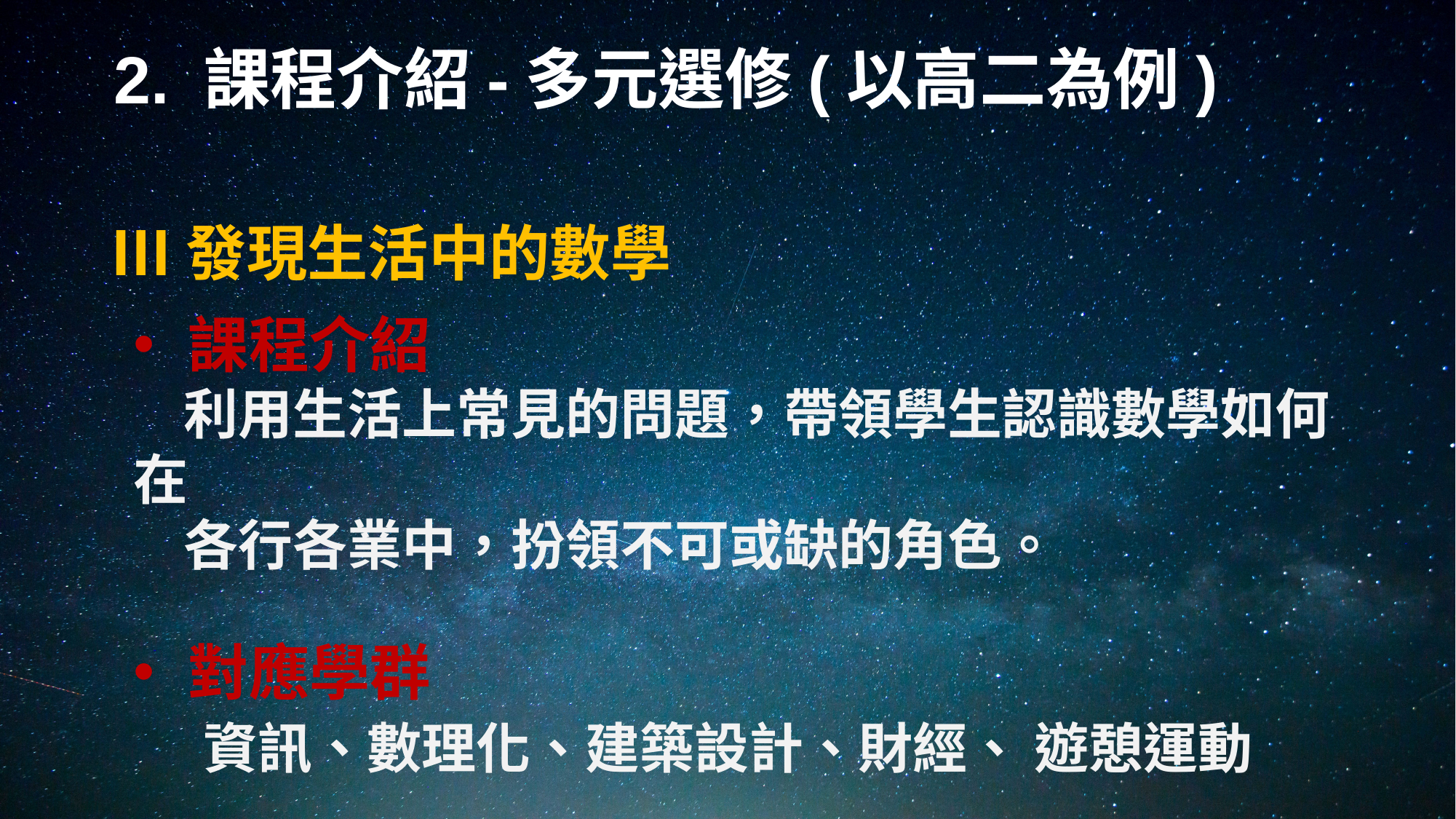

# 2. 課程介紹-多元選修(以高二為例)
Ⅲ發現生活中的數學

課程介紹
   利用生活上常見的問題，帶領學生認識數學如何在
   各行各業中，扮領不可或缺的角色。

對應學群
    資訊、數理化、建築設計、財經、 遊憩運動